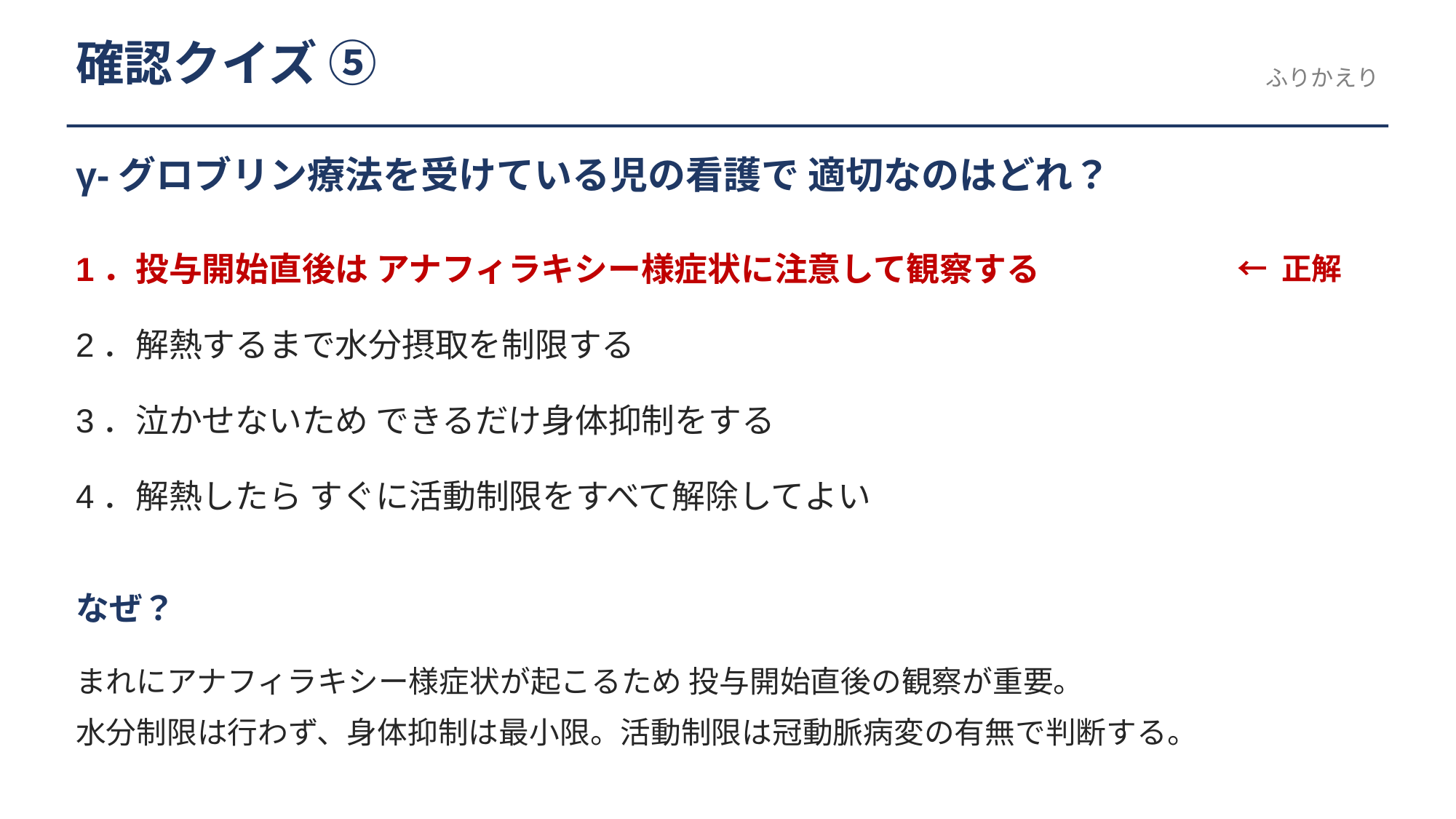

確認クイズ ⑤
ふりかえり

γ-グロブリン療法を受けている児の看護で 適切なのはどれ？
1．投与開始直後は アナフィラキシー様症状に注意して観察する
← 正解
2．解熱するまで水分摂取を制限する
3．泣かせないため できるだけ身体抑制をする
4．解熱したら すぐに活動制限をすべて解除してよい
なぜ？
まれにアナフィラキシー様症状が起こるため 投与開始直後の観察が重要。
水分制限は行わず、身体抑制は最小限。活動制限は冠動脈病変の有無で判断する。